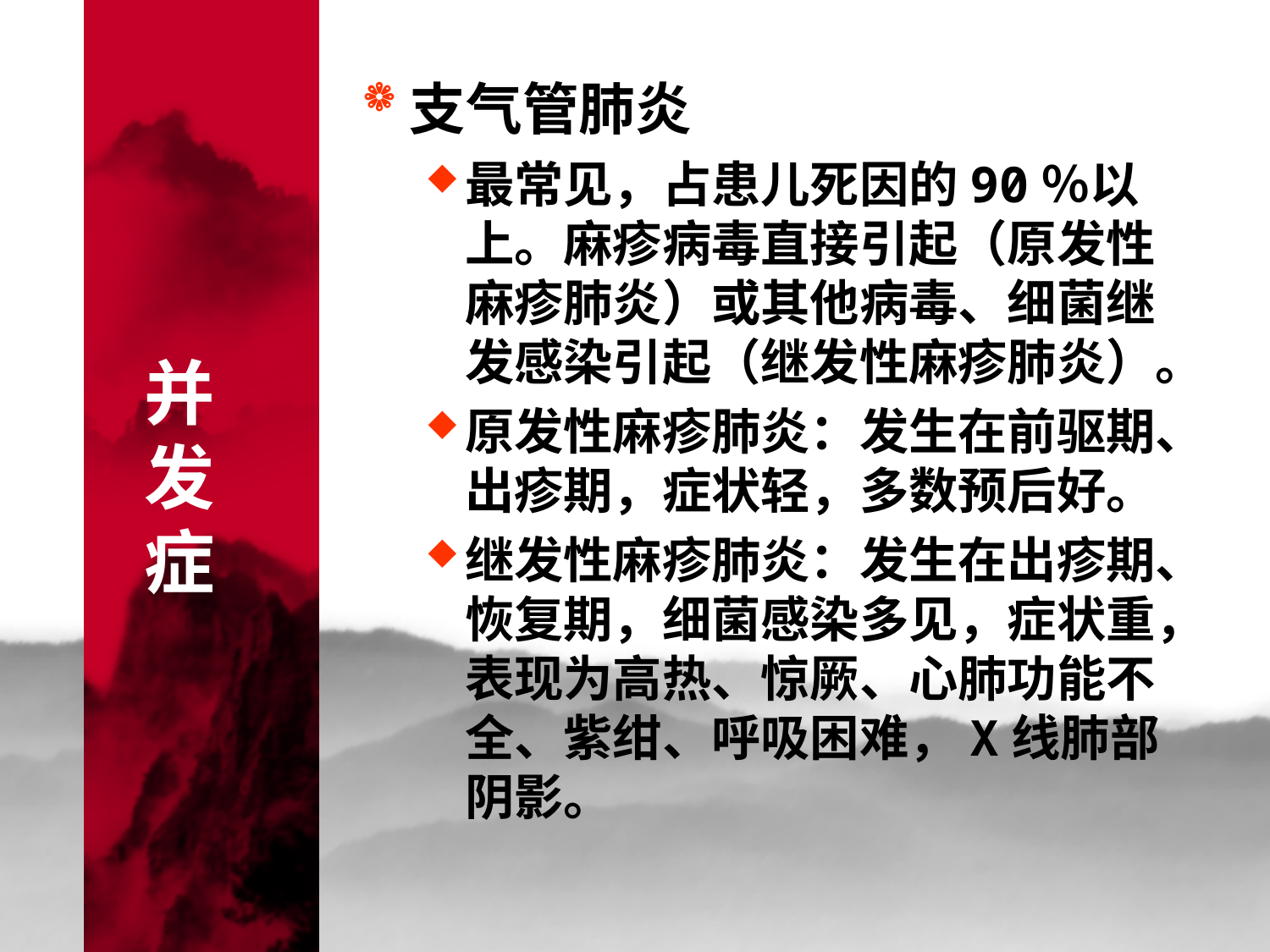

# 并 发 症
支气管肺炎
最常见，占患儿死因的90％以上。麻疹病毒直接引起（原发性麻疹肺炎）或其他病毒、细菌继发感染引起（继发性麻疹肺炎）。
原发性麻疹肺炎：发生在前驱期、出疹期，症状轻，多数预后好。
继发性麻疹肺炎：发生在出疹期、恢复期，细菌感染多见，症状重，表现为高热、惊厥、心肺功能不全、紫绀、呼吸困难，X线肺部阴影。